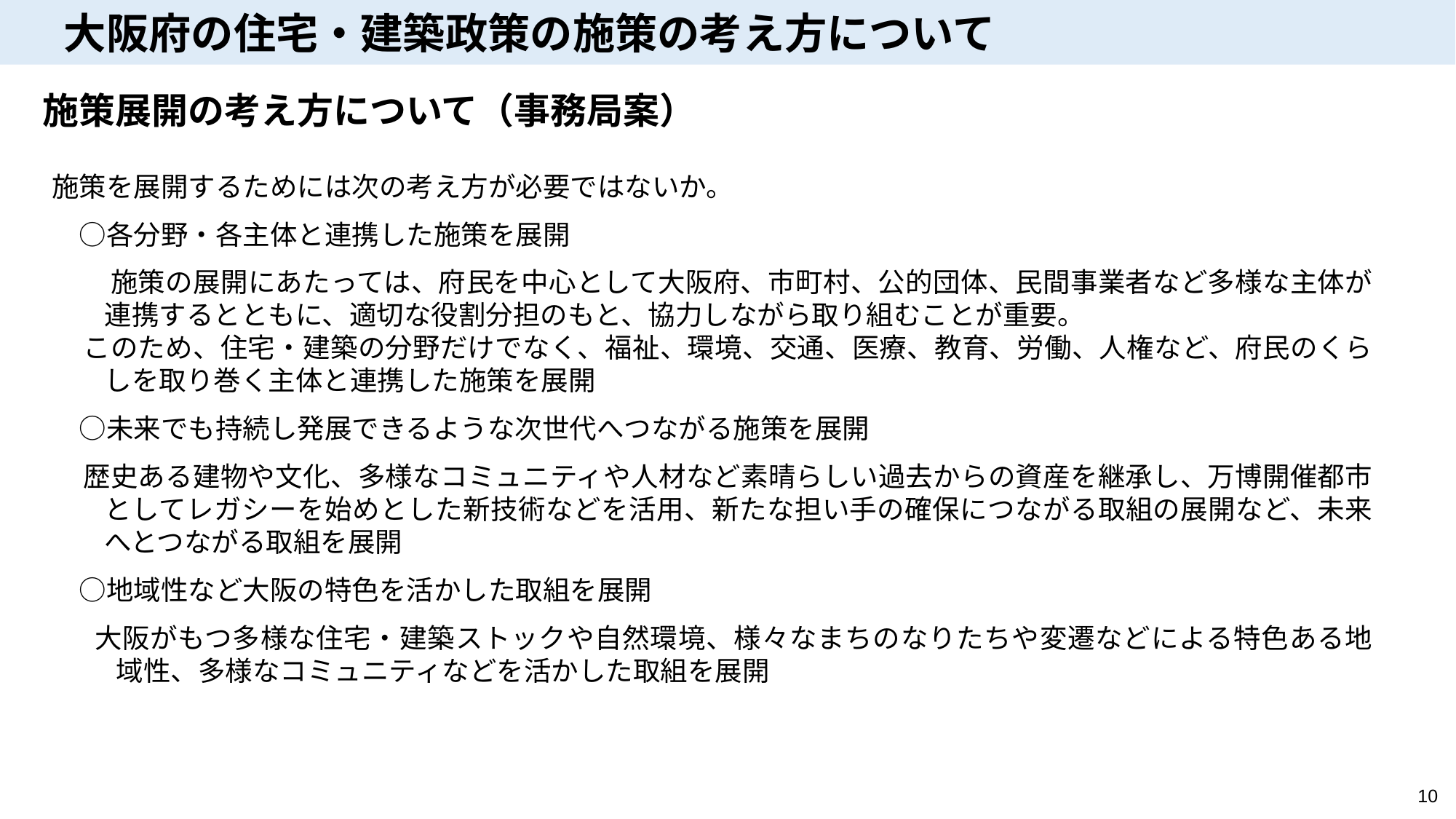

大阪府の住宅・建築政策の施策の考え方について

　施策展開の考え方について（事務局案）
施策を展開するためには次の考え方が必要ではないか。
　○各分野・各主体と連携した施策を展開
　施策の展開にあたっては、府民を中心として大阪府、市町村、公的団体、民間事業者など多様な主体が連携するとともに、適切な役割分担のもと、協力しながら取り組むことが重要。
このため、住宅・建築の分野だけでなく、福祉、環境、交通、医療、教育、労働、人権など、府民のくらしを取り巻く主体と連携した施策を展開
　○未来でも持続し発展できるような次世代へつながる施策を展開
歴史ある建物や文化、多様なコミュニティや人材など素晴らしい過去からの資産を継承し、万博開催都市としてレガシーを始めとした新技術などを活用、新たな担い手の確保につながる取組の展開など、未来へとつながる取組を展開
　○地域性など大阪の特色を活かした取組を展開
大阪がもつ多様な住宅・建築ストックや自然環境、様々なまちのなりたちや変遷などによる特色ある地域性、多様なコミュニティなどを活かした取組を展開
10